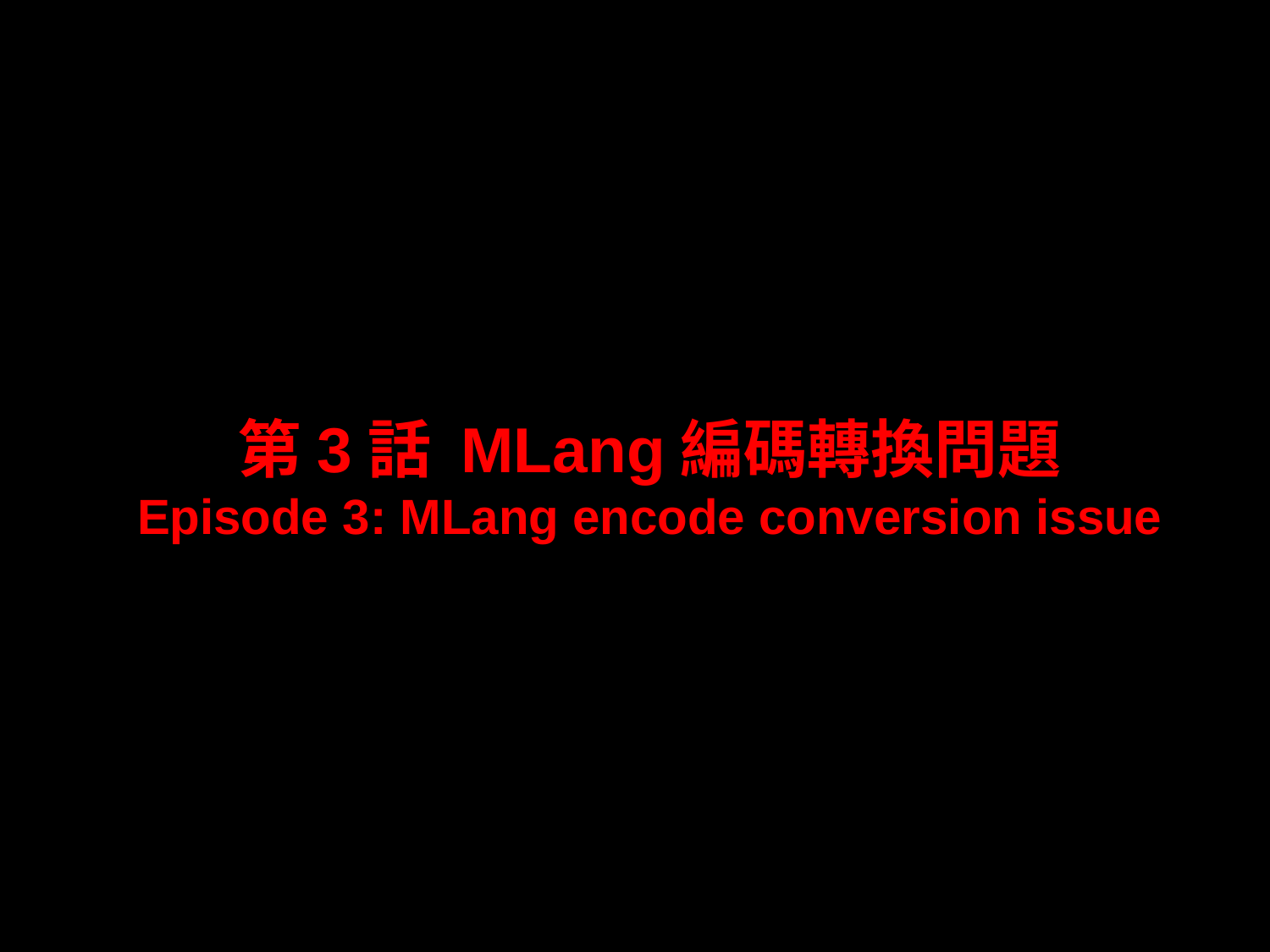

# 第3話 MLang編碼轉換問題 Episode 3: MLang encode conversion issue